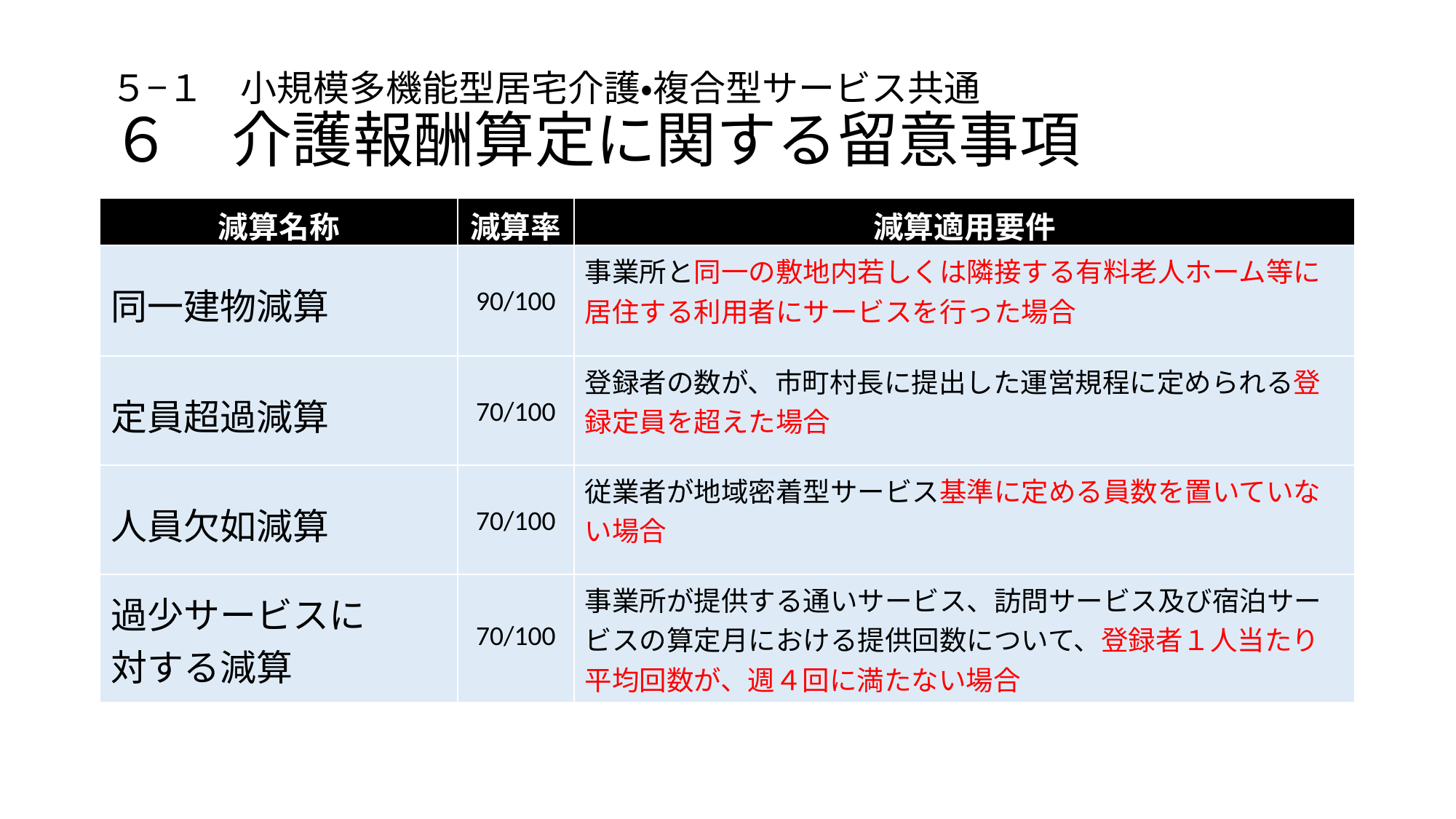

# ５−１　小規模多機能型居宅介護・複合型サービス共通 ６　介護報酬算定に関する留意事項
| 減算名称 | 減算率 | 減算適用要件 |
| --- | --- | --- |
| 同一建物減算 | 90/100 | 事業所と同一の敷地内若しくは隣接する有料老人ホーム等に居住する利用者にサービスを行った場合 |
| --- | --- | --- |
| 定員超過減算 | 70/100 | 登録者の数が、市町村長に提出した運営規程に定められる登録定員を超えた場合 |
| --- | --- | --- |
| 人員欠如減算 | 70/100 | 従業者が地域密着型サービス基準に定める員数を置いていない場合 |
| --- | --- | --- |
| 過少サービスに 対する減算 | 70/100 | 事業所が提供する通いサービス、訪問サービス及び宿泊サービスの算定月における提供回数について、登録者１人当たり平均回数が、週４回に満たない場合 |
| --- | --- | --- |